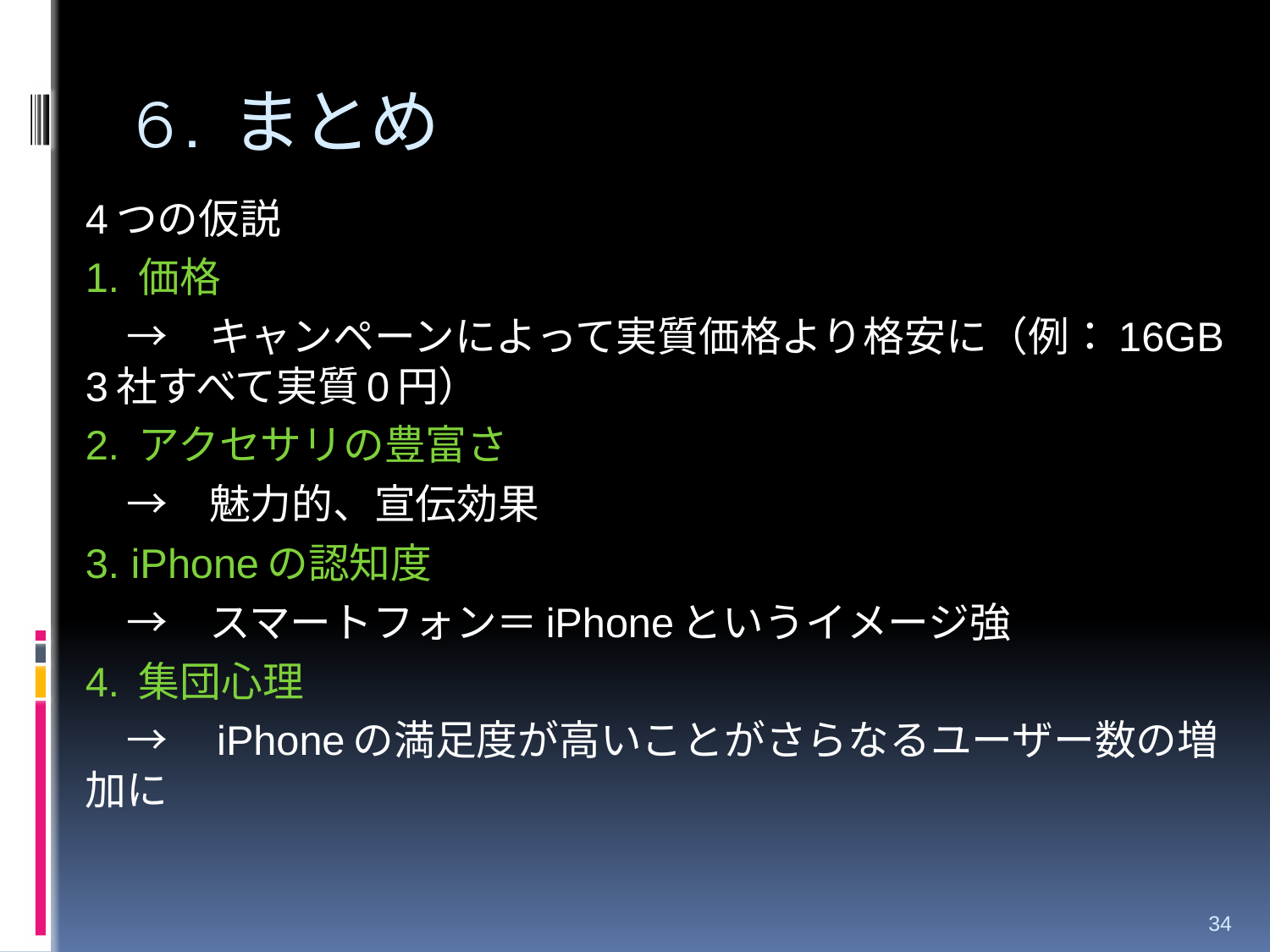

# 6.まとめ
4つの仮説
1. 価格
　→　キャンペーンによって実質価格より格安に（例：16GB 3社すべて実質0円）
2. アクセサリの豊富さ
　→　魅力的、宣伝効果
3. iPhoneの認知度
　→　スマートフォン＝iPhoneというイメージ強
4. 集団心理
　→　iPhoneの満足度が高いことがさらなるユーザー数の増加に
34